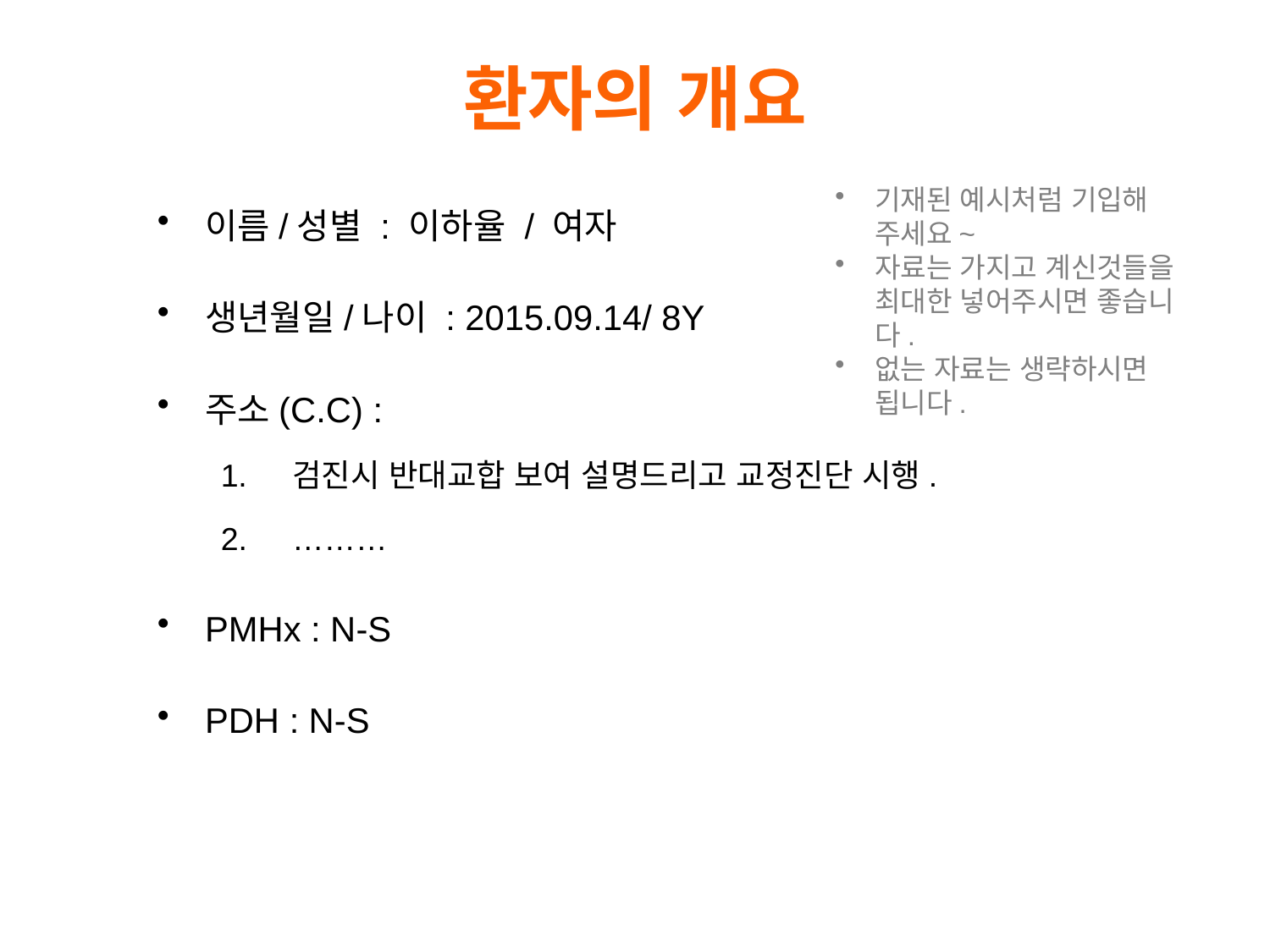

환자의 개요
기재된 예시처럼 기입해 주세요~
자료는 가지고 계신것들을 최대한 넣어주시면 좋습니다.
없는 자료는 생략하시면 됩니다.
이름/성별 : 이하율 / 여자

생년월일/나이 : 2015.09.14/ 8Y

주소(C.C) :
검진시 반대교합 보여 설명드리고 교정진단 시행.
………

PMHx : N-S

PDH : N-S